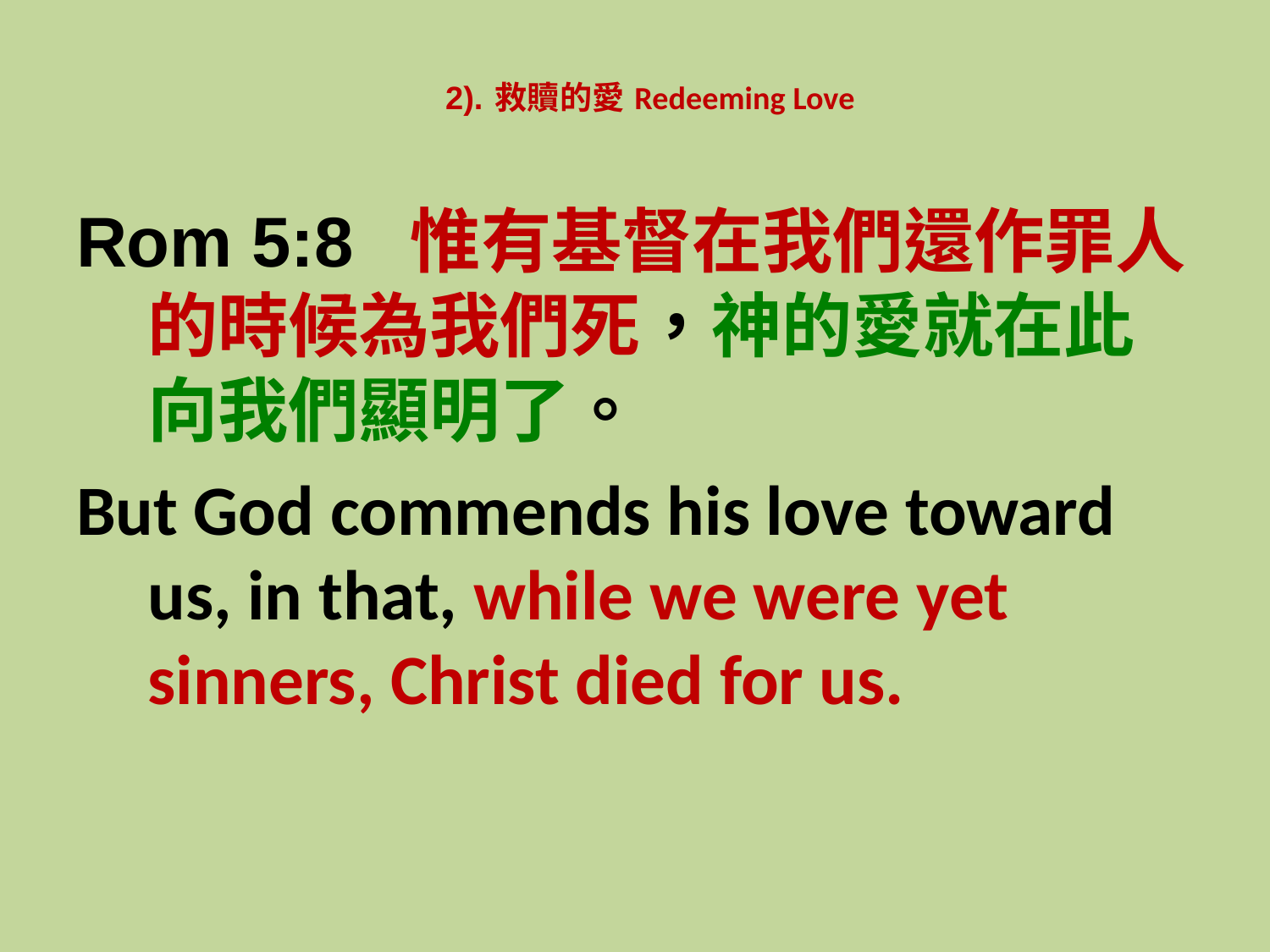

# 2). 救贖的愛 Redeeming Love
Rom 5:8  惟有基督在我們還作罪人的時候為我們死，神的愛就在此向我們顯明了。
But God commends his love toward us, in that, while we were yet sinners, Christ died for us.